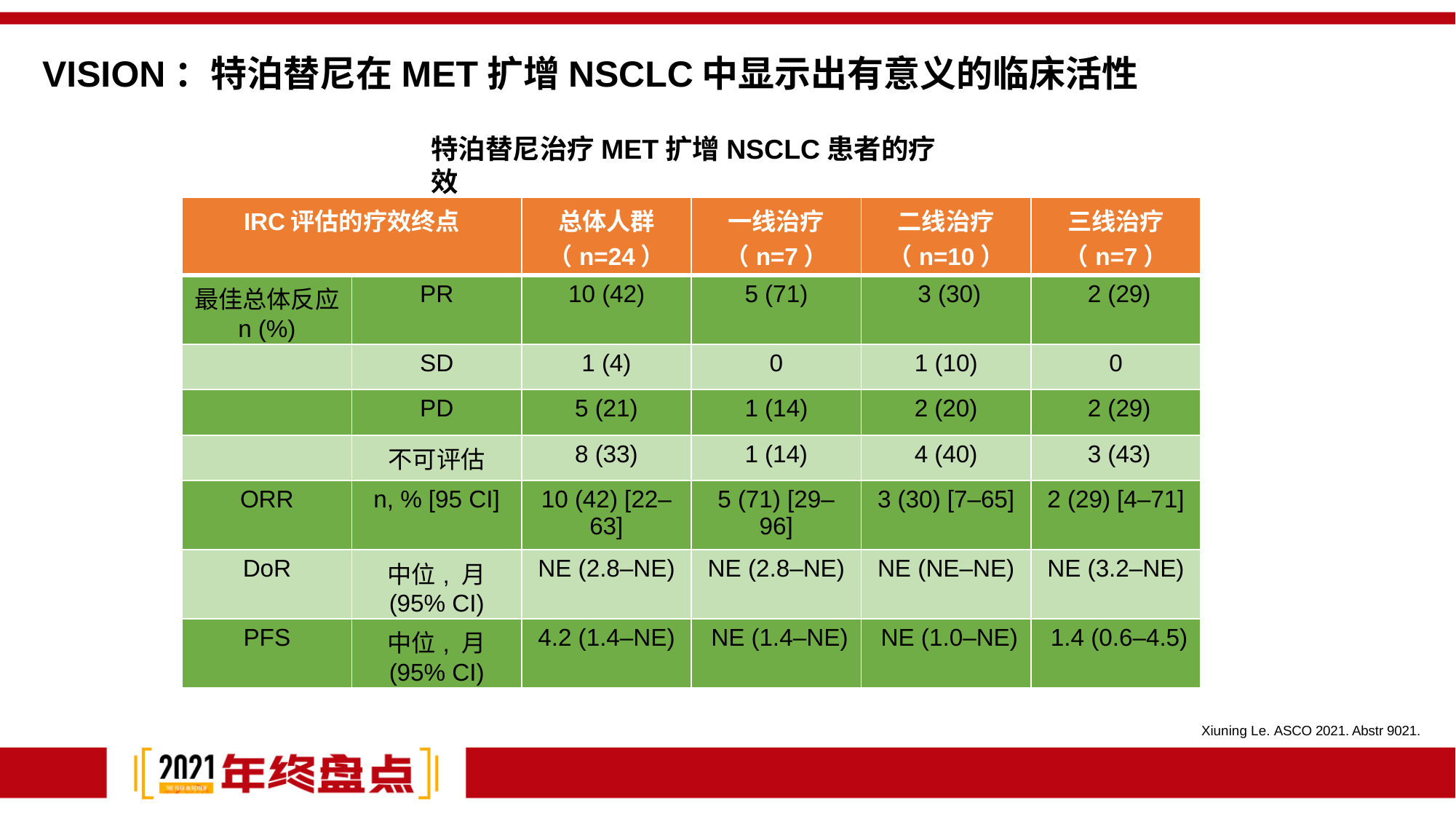

VISION：特泊替尼在MET扩增NSCLC中显示出有意义的临床活性
特泊替尼治疗MET扩增NSCLC患者的疗效
| IRC评估的疗效终点 |  | 总体人群（n=24） | 一线治疗（n=7） | 二线治疗（n=10） | 三线治疗（n=7） |
| --- | --- | --- | --- | --- | --- |
| 最佳总体反应 n (%) | PR | 10 (42) | 5 (71) | 3 (30) | 2 (29) |
|  | SD | 1 (4) | 0 | 1 (10) | 0 |
|  | PD | 5 (21) | 1 (14) | 2 (20) | 2 (29) |
|  | 不可评估 | 8 (33) | 1 (14) | 4 (40) | 3 (43) |
| ORR | n, % [95 CI] | 10 (42) [22–63] | 5 (71) [29–96] | 3 (30) [7–65] | 2 (29) [4–71] |
| DoR | 中位, 月 (95% CI) | NE (2.8–NE) | NE (2.8–NE) | NE (NE–NE) | NE (3.2–NE) |
| PFS | 中位, 月 (95% CI) | 4.2 (1.4–NE) | NE (1.4–NE) | NE (1.0–NE) | 1.4 (0.6–4.5) |
Xiuning Le. ASCO 2021. Abstr 9021.